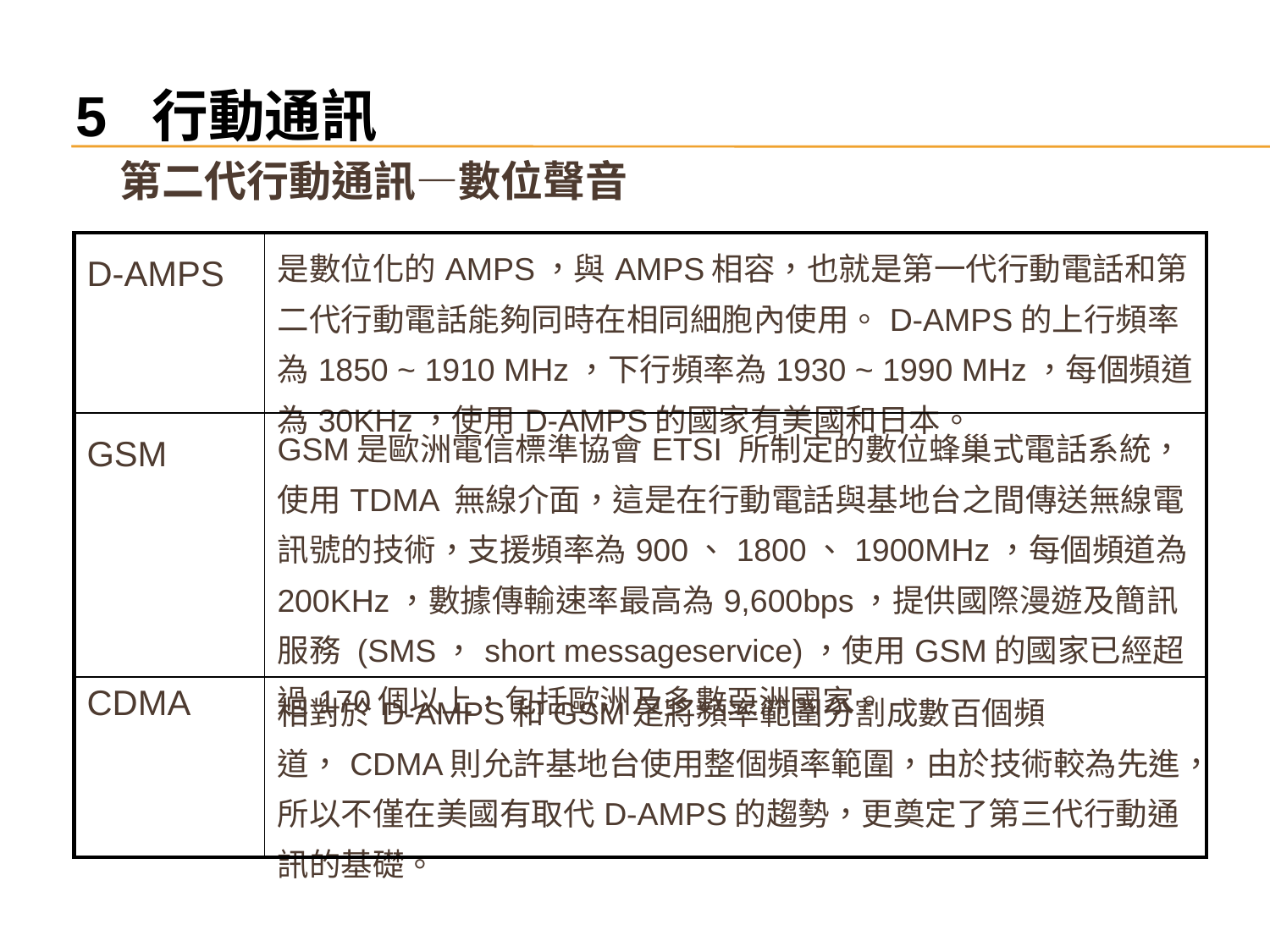

5  行動通訊
　第二代行動通訊—數位聲音

| D-AMPS | 是數位化的AMPS，與AMPS相容，也就是第一代行動電話和第二代行動電話能夠同時在相同細胞內使用。D-AMPS的上行頻率為1850 ~ 1910 MHz，下行頻率為1930 ~ 1990 MHz，每個頻道為30KHz，使用D-AMPS的國家有美國和日本。 |
| --- | --- |
| GSM | GSM是歐洲電信標準協會ETSI 所制定的數位蜂巢式電話系統，使用TDMA 無線介面，這是在行動電話與基地台之間傳送無線電訊號的技術，支援頻率為900、1800、1900MHz，每個頻道為200KHz，數據傳輸速率最高為9,600bps，提供國際漫遊及簡訊服務 (SMS，short messageservice)，使用GSM的國家已經超過170個以上，包括歐洲及多數亞洲國家。 |
| CDMA | 相對於D-AMPS和GSM是將頻率範圍分割成數百個頻道，CDMA則允許基地台使用整個頻率範圍，由於技術較為先進，所以不僅在美國有取代D-AMPS的趨勢，更奠定了第三代行動通訊的基礎。 |